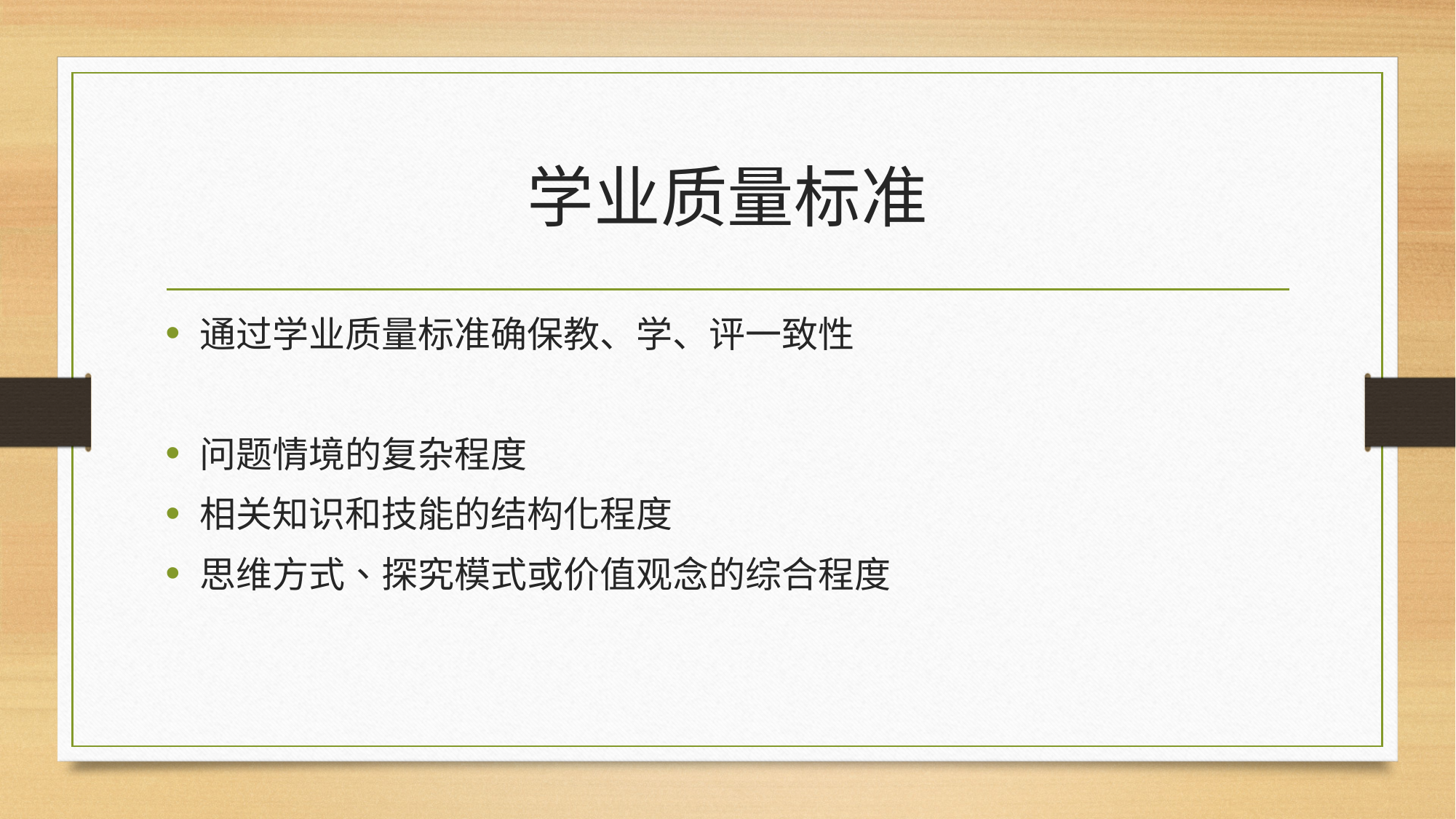

# 学业质量标准
通过学业质量标准确保教、学、评一致性

问题情境的复杂程度
相关知识和技能的结构化程度
思维方式、探究模式或价值观念的综合程度